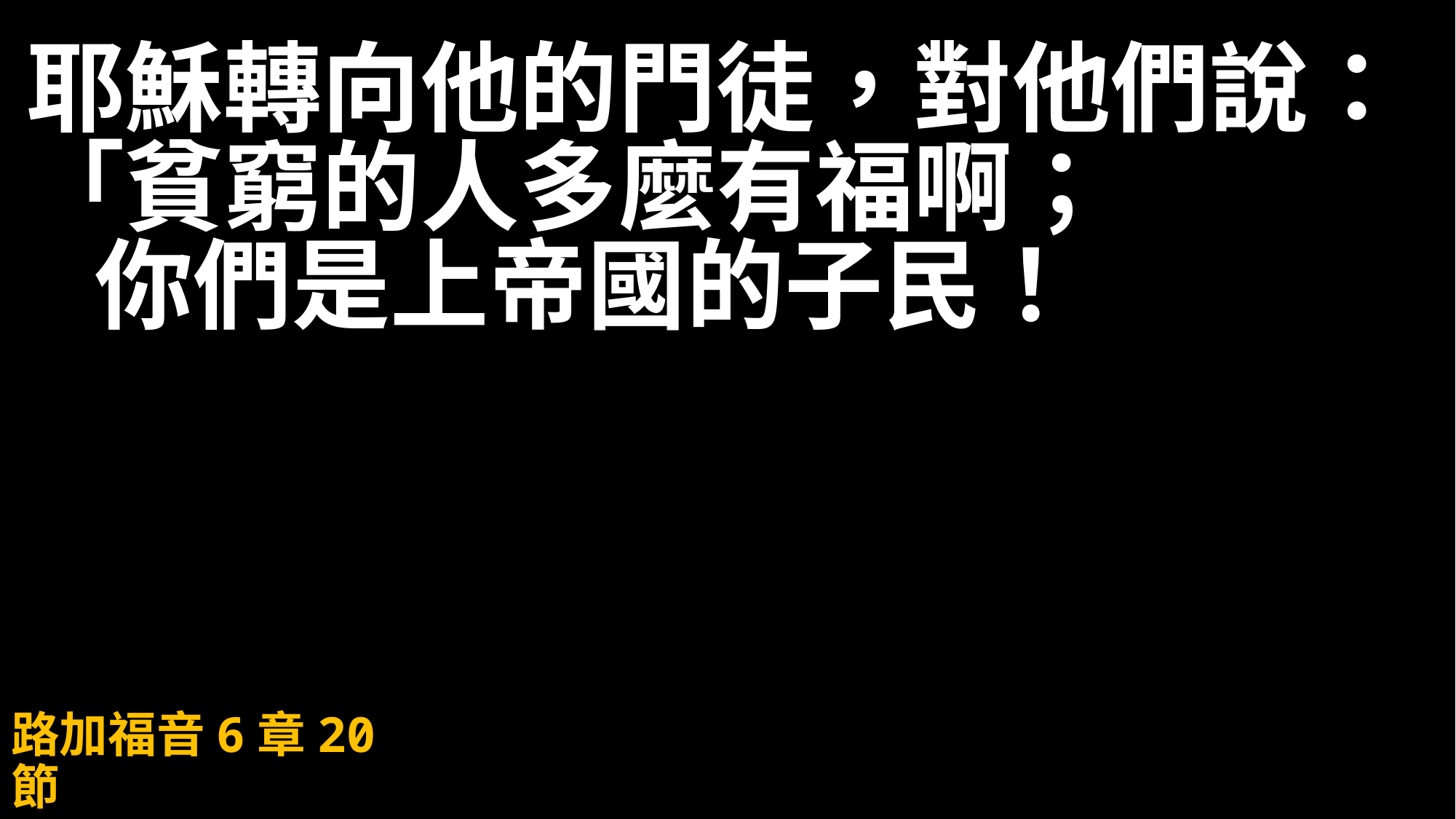

耶穌轉向他的門徒，對他們說：
「貧窮的人多麼有福啊；
  你們是上帝國的子民！
路加福音6章20節